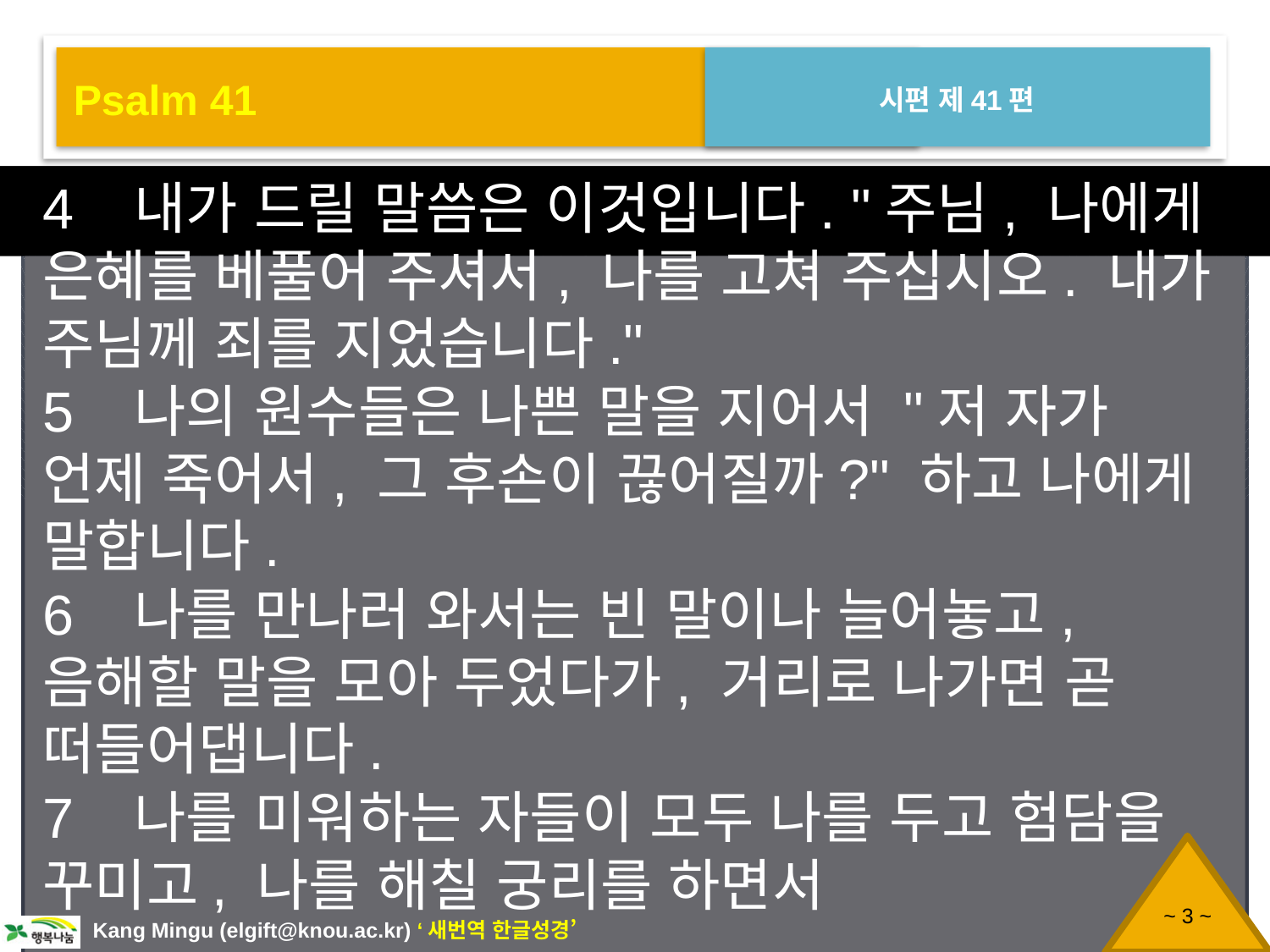

Psalm 41
시편 제41편
4   내가 드릴 말씀은 이것입니다. "주님, 나에게 은혜를 베풀어 주셔서, 나를 고쳐 주십시오. 내가 주님께 죄를 지었습니다."
5   나의 원수들은 나쁜 말을 지어서 "저 자가 언제 죽어서, 그 후손이 끊어질까?" 하고 나에게 말합니다.
6   나를 만나러 와서는 빈 말이나 늘어놓고, 음해할 말을 모아 두었다가, 거리로 나가면 곧 떠들어댑니다.
7   나를 미워하는 자들이 모두 나를 두고 험담을 꾸미고, 나를 해칠 궁리를 하면서